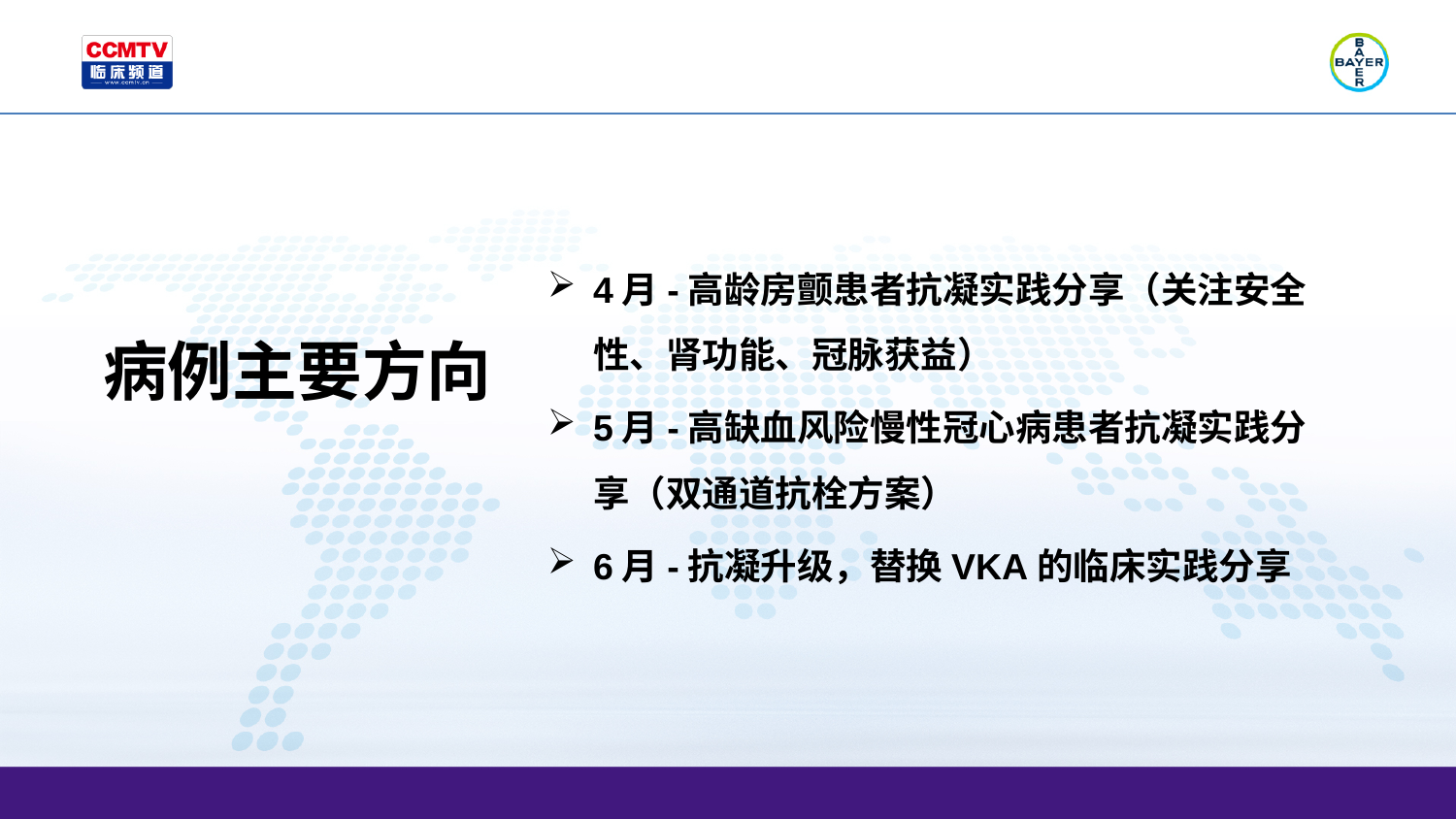

4月-高龄房颤患者抗凝实践分享（关注安全性、肾功能、冠脉获益）
5月-高缺血风险慢性冠心病患者抗凝实践分享（双通道抗栓方案）
6月-抗凝升级，替换VKA的临床实践分享
# 病例主要方向